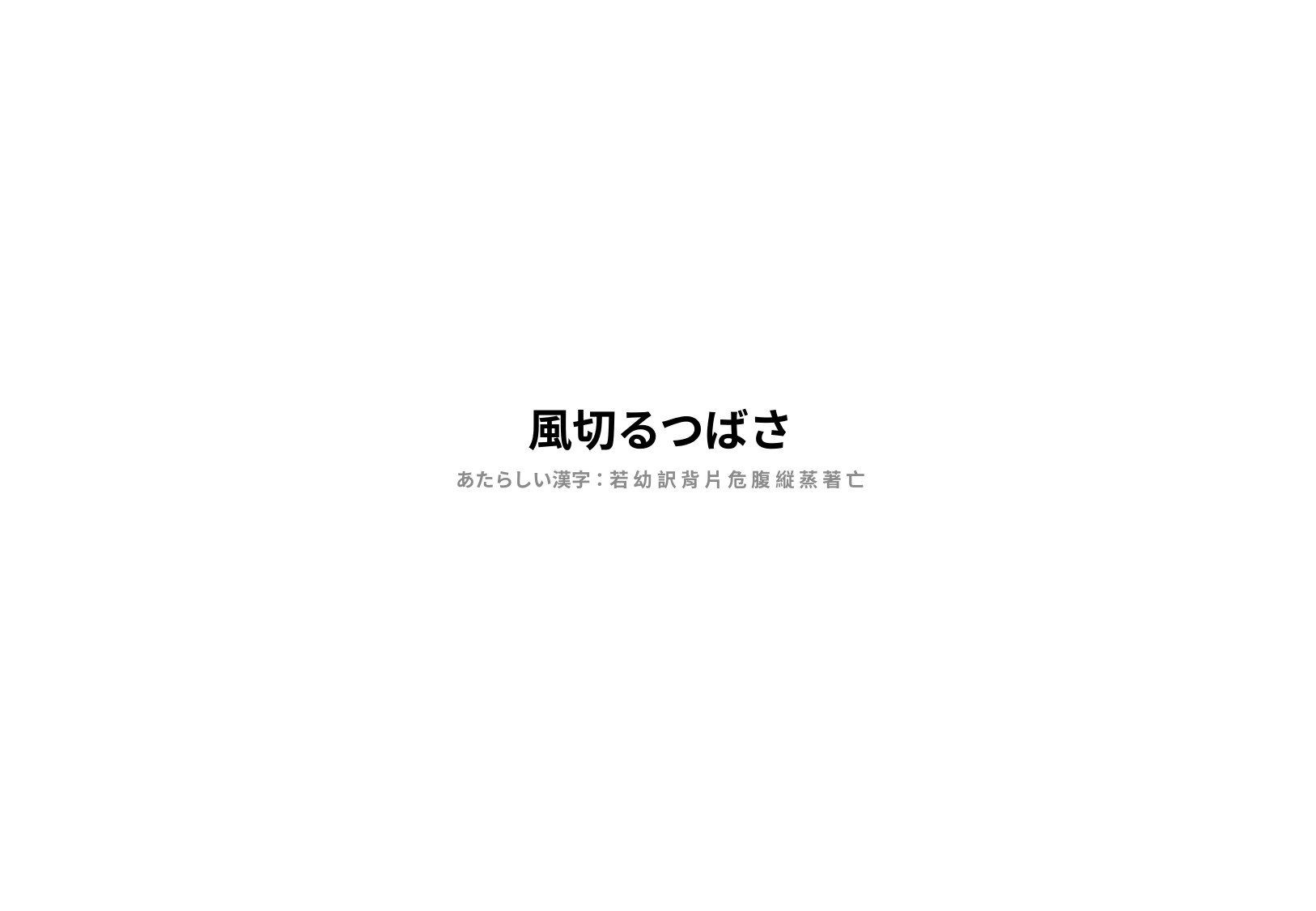

# 風切るつばさ
あたらしい漢字：若 幼 訳 背 片 危 腹 縦 蒸 著 亡